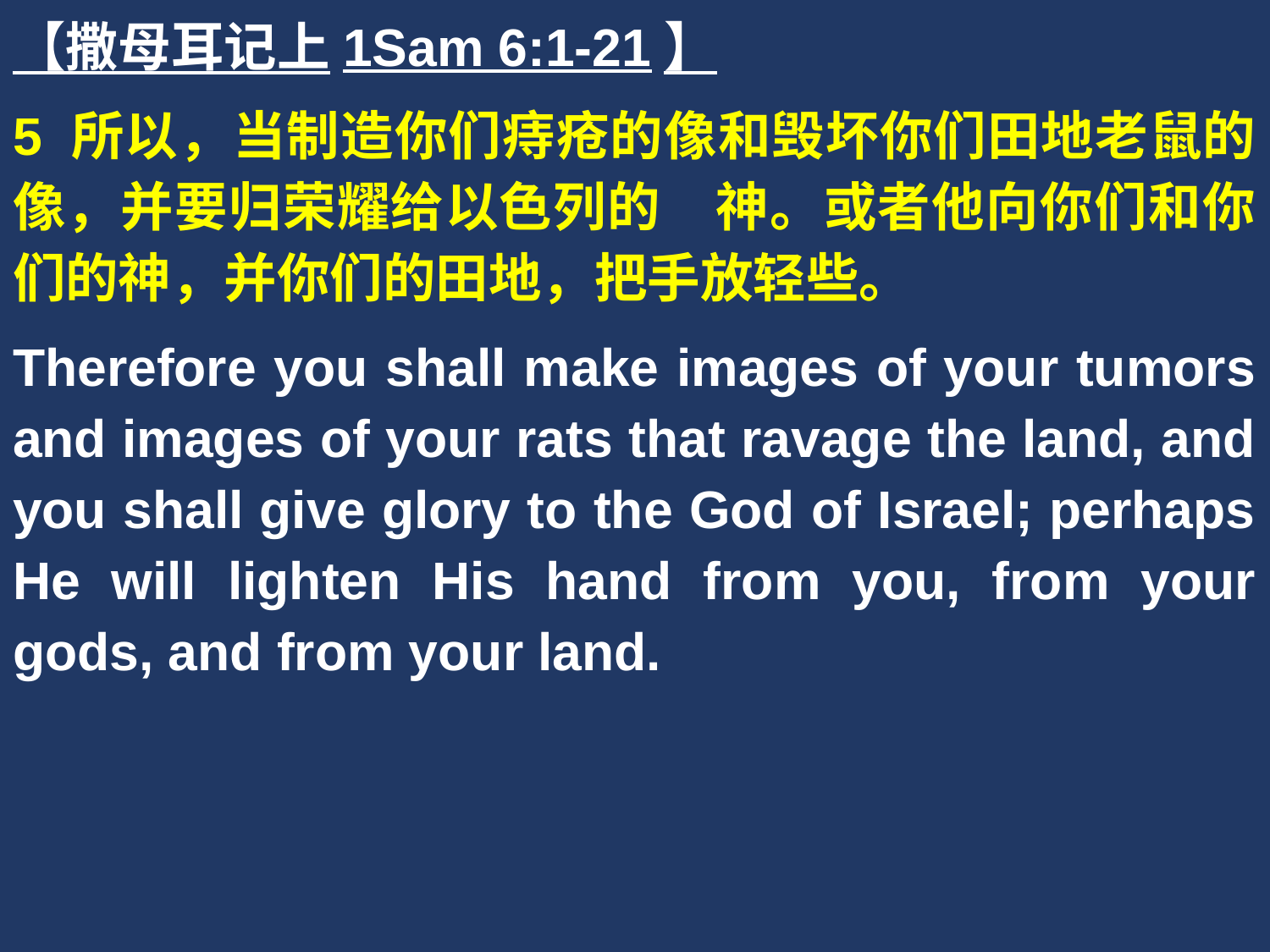

【撒母耳记上1Sam 6:1-21】
5 所以，当制造你们痔疮的像和毁坏你们田地老鼠的像，并要归荣耀给以色列的　神。或者他向你们和你们的神，并你们的田地，把手放轻些。
Therefore you shall make images of your tumors and images of your rats that ravage the land, and you shall give glory to the God of Israel; perhaps He will lighten His hand from you, from your gods, and from your land.